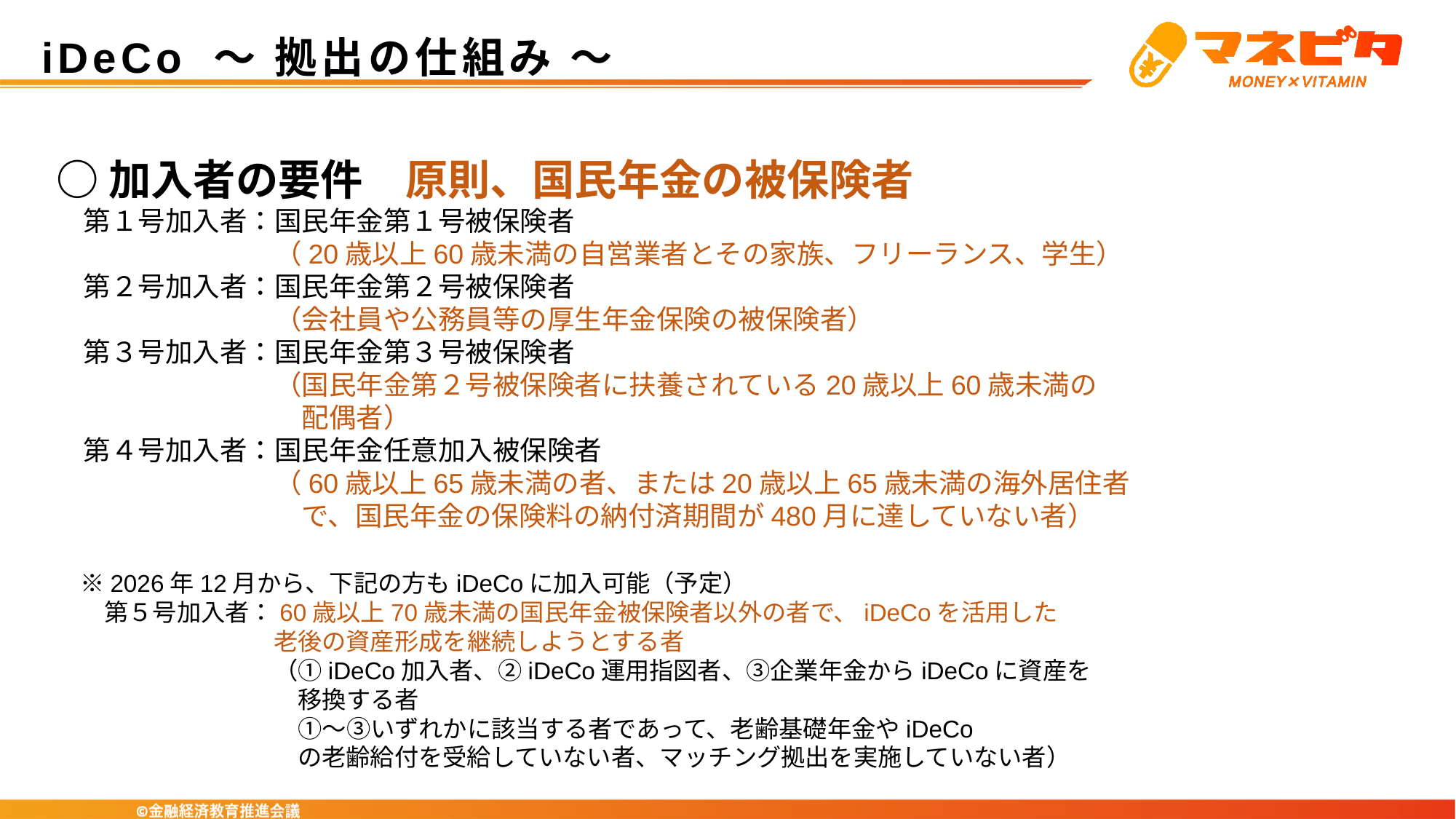

# iDeCo ～ 拠出の仕組み ～
○加入者の要件　原則、国民年金の被保険者
　第１号加入者：国民年金第１号被保険者
　　　　　　　　（20歳以上60歳未満の自営業者とその家族、フリーランス、学生）​
　第２号加入者：国民年金第２号被保険者
　　　　　　　　（会社員や公務員等の厚生年金保険の被保険者）​
　第３号加入者：国民年金第３号被保険者
　　　　　　　　（国民年金第２号被保険者に扶養されている20歳以上60歳未満の
　　　　　　　　　配偶者）​
　第４号加入者：国民年金任意加入被保険者
　　　　　　　　（60歳以上65歳未満の者、または20歳以上65歳未満の海外居住者
　　　　　　　　　で、国民年金の保険料の納付済期間が480月に達していない者）

　※2026年12月から、下記の方もiDeCoに加入可能（予定）
　　第５号加入者：60歳以上70歳未満の国民年金被保険者以外の者で、iDeCoを活用した
　　　　　　　　　老後の資産形成を継続しようとする者​
　　　　　　　　　（①iDeCo加入者、②iDeCo運用指図者、③企業年金からiDeCoに資産を
　　　　　　　　　　移換する者
　　　　　　　　　　①～③いずれかに該当する者であって、老齢基礎年金やiDeCo
　　　　　　　　　　の老齢給付を受給していない者、マッチング拠出を実施していない者）